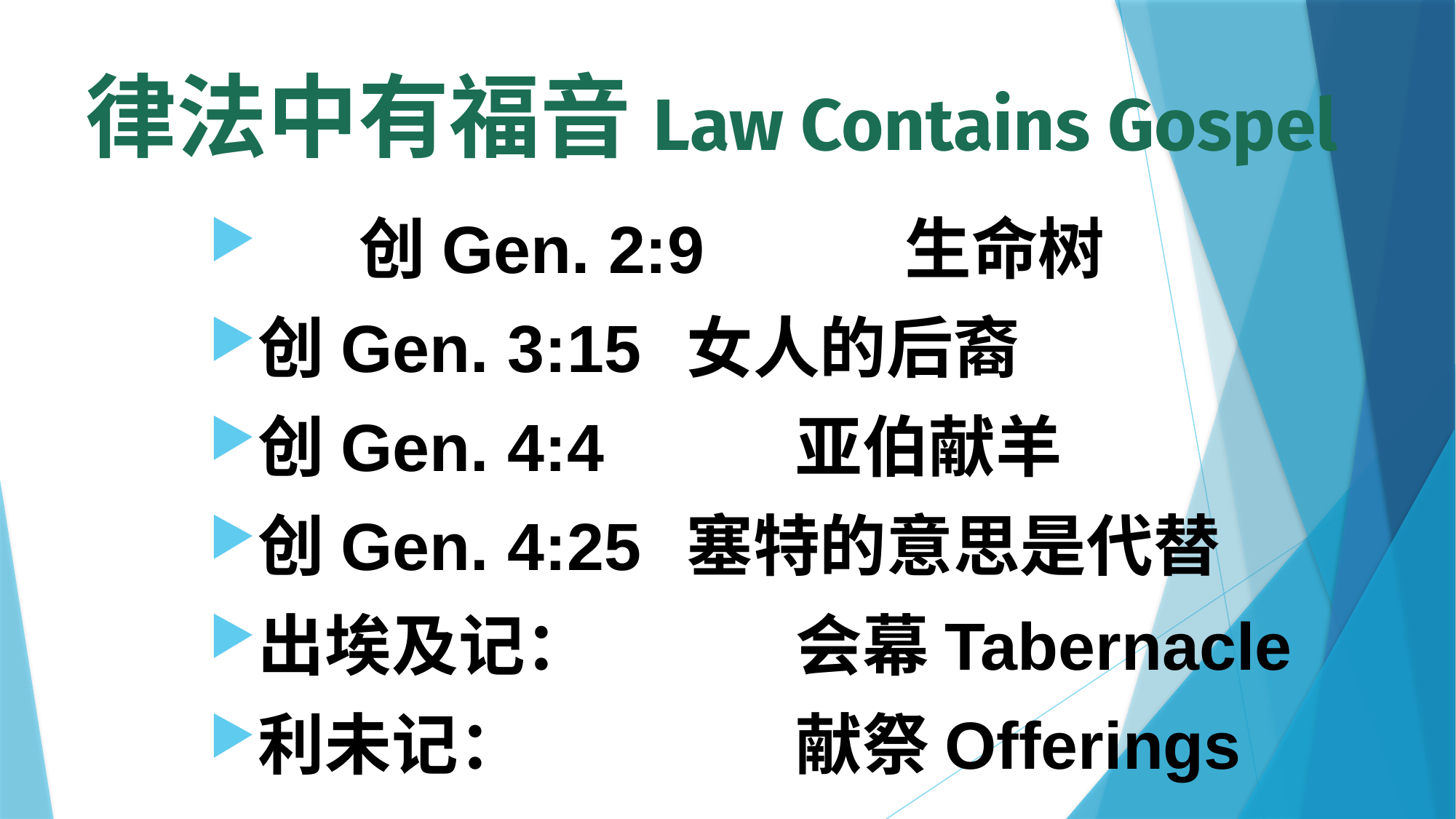

# 律法中有福音Law Contains Gospel
	创Gen. 2:9 		生命树
创Gen. 3:15 	女人的后裔
创Gen. 4:4		亚伯献羊
创Gen. 4:25 	塞特的意思是代替
出埃及记：		会幕Tabernacle
利未记：			献祭Offerings